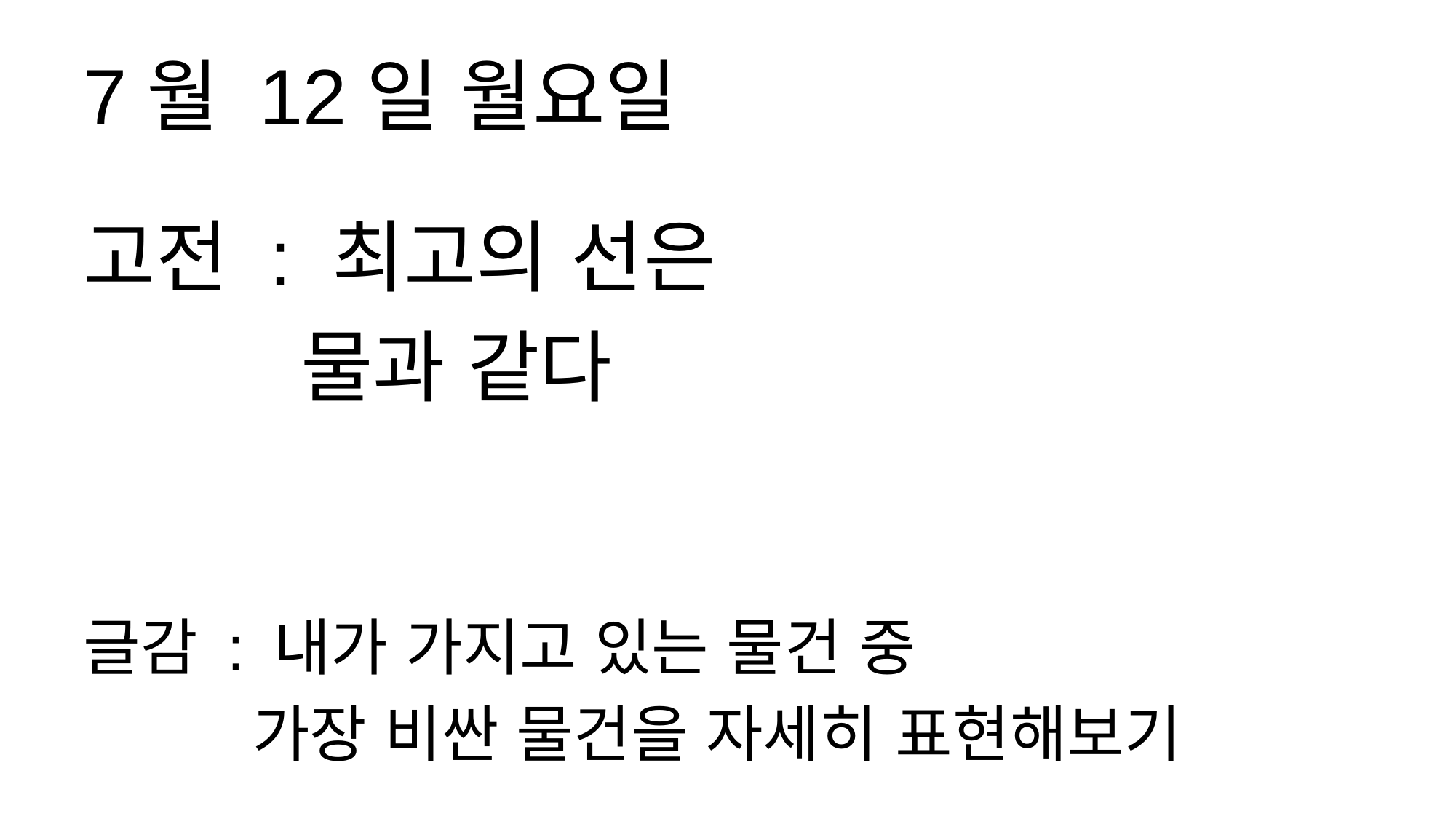

7월 12일 월요일
고전 : 최고의 선은
         물과 같다
글감 : 내가 가지고 있는 물건 중
         가장 비싼 물건을 자세히 표현해보기